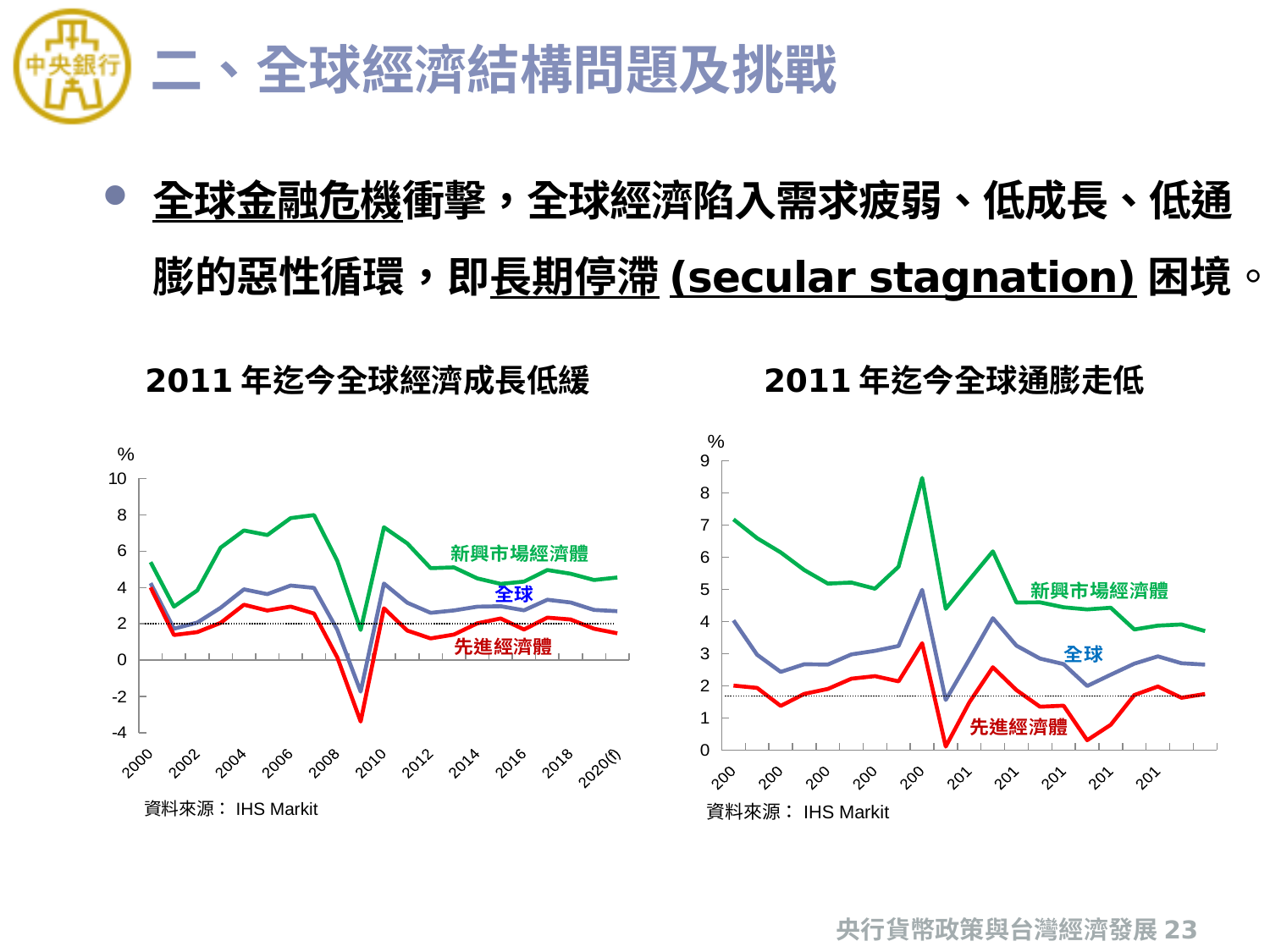

# 二、全球經濟結構問題及挑戰
全球金融危機衝擊，全球經濟陷入需求疲弱、低成長、低通膨的惡性循環，即長期停滯(secular stagnation)困境。
2011年迄今全球經濟成長低緩
2011年迄今全球通膨走低

### Chart

| Category | 全球 | 先進經濟體 | 新興經濟體 |
|---|---|---|---|
| 2000 | 4.237880431 | 4.004585027 | 5.395142457 |
| 2001 | 1.731888935 | 1.388239321 | 2.947875478 |
| 2002 | 2.071719436 | 1.546668157 | 3.84163175 |
| 2003 | 2.885943801 | 2.054826499 | 6.192811467 |
| 2004 | 3.89721394 | 3.051110343 | 7.139944009 |
| 2005 | 3.636292921 | 2.731356642 | 6.885158298 |
| 2006 | 4.107580103 | 2.950935413 | 7.819370024 |
| 2007 | 3.979415853 | 2.568268363 | 7.982943947 |
| 2008 | 1.674710265 | 0.151105245 | 5.464053128 |
| 2009 | -1.728195856 | -3.375654914 | 1.663296216 |
| 2010 | 4.21680555 | 2.856383505 | 7.315492774 |
| 2011 | 3.162751199 | 1.628668924 | 6.425885604 |
| 2012 | 2.608154104 | 1.199899941 | 5.062795694 |
| 2013 | 2.740934379 | 1.412109334 | 5.104581888 |
| 2014 | 2.944946188 | 2.028483744 | 4.50059873 |
| 2015 | 2.970814249 | 2.295420897 | 4.199968152 |
| 2016 | 2.745114505 | 1.688247004 | 4.326463946 |
| 2017 | 3.325976006 | 2.342351048 | 4.963202322 |
| 2018 | 3.17724121 | 2.242735264 | 4.757556909 |
| 2019(f) | 2.767063264 | 1.731935487 | 4.4123504 |
| 2020(f) | 2.698337757 | 1.478616401 | 4.551037115 |

### Chart

| Category | 全球 | 先進經濟體 | 新興經濟體 |
|---|---|---|---|
| 2000 | 4.036521605 | 2.008273668 | 7.178967067 |
| 2001 | 2.966915414 | 1.937261604 | 6.592319376 |
| 2002 | 2.433714058 | 1.374299128 | 6.149645552 |
| 2003 | 2.671920886 | 1.751272862 | 5.602753759 |
| 2004 | 2.6613135 | 1.904853923 | 5.179785676 |
| 2005 | 2.978572982 | 2.223080315 | 5.211719755 |
| 2006 | 3.088584667 | 2.302360789 | 5.021651883 |
| 2007 | 3.239763456 | 2.140352039 | 5.707856379 |
| 2008 | 4.985633708 | 3.326350736 | 8.467324881 |
| 2009 | 1.560102557 | 0.11179382 | 4.396030538 |
| 2010 | 2.818423908 | 1.483610906 | 5.294914936 |
| 2011 | 4.104537967 | 2.578394921 | 6.183098511 |
| 2012 | 3.249349231 | 1.867177662 | 4.590640406 |
| 2013 | 2.848141031 | 1.349240653 | 4.596217421 |
| 2014 | 2.676444916 | 1.383494242 | 4.443569329 |
| 2015 | 1.994494067 | 0.310201693 | 4.376692981 |
| 2016 | 2.346385391 | 0.78905544 | 4.42911588 |
| 2017 | 2.690244832 | 1.714322593 | 3.75326544 |
| 2018 | 2.918442802 | 1.980671384 | 3.873889498 |
| 2019(f) | 2.702685707 | 1.629564994 | 3.909212856 |
| 2020(f) | 2.660494772 | 1.746035381 | 3.702764341 |
資料來源：IHS Markit
資料來源：IHS Markit
央行貨幣政策與台灣經濟發展
23